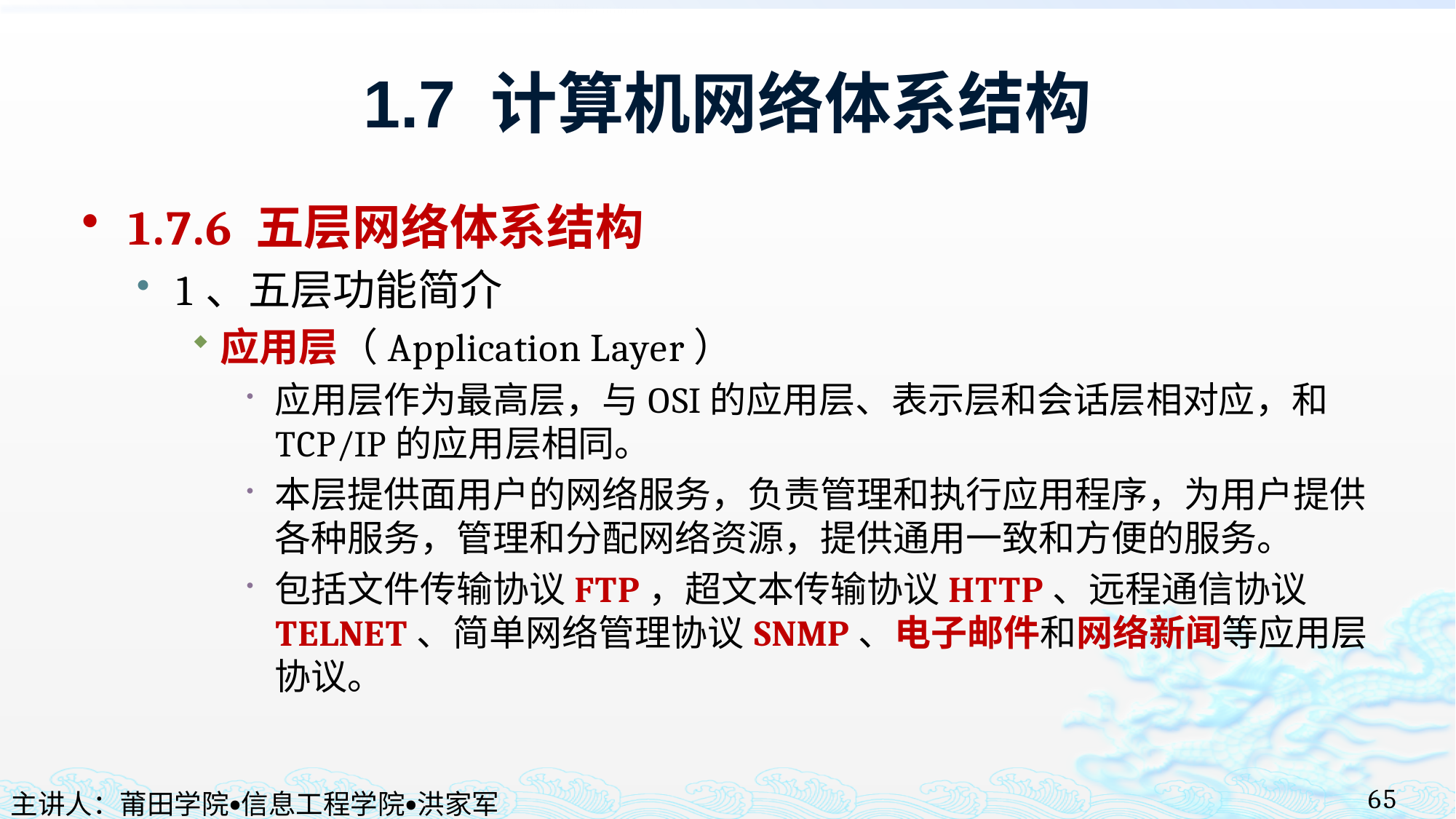

# 1.7 计算机网络体系结构
1.7.6 五层网络体系结构
1、五层功能简介
应用层（Application Layer）
应用层作为最高层，与OSI的应用层、表示层和会话层相对应，和TCP/IP的应用层相同。
本层提供面用户的网络服务，负责管理和执行应用程序，为用户提供各种服务，管理和分配网络资源，提供通用一致和方便的服务。
包括文件传输协议FTP，超文本传输协议HTTP、远程通信协议TELNET、简单网络管理协议SNMP、电子邮件和网络新闻等应用层协议。

65
主讲人：莆田学院•信息工程学院•洪家军